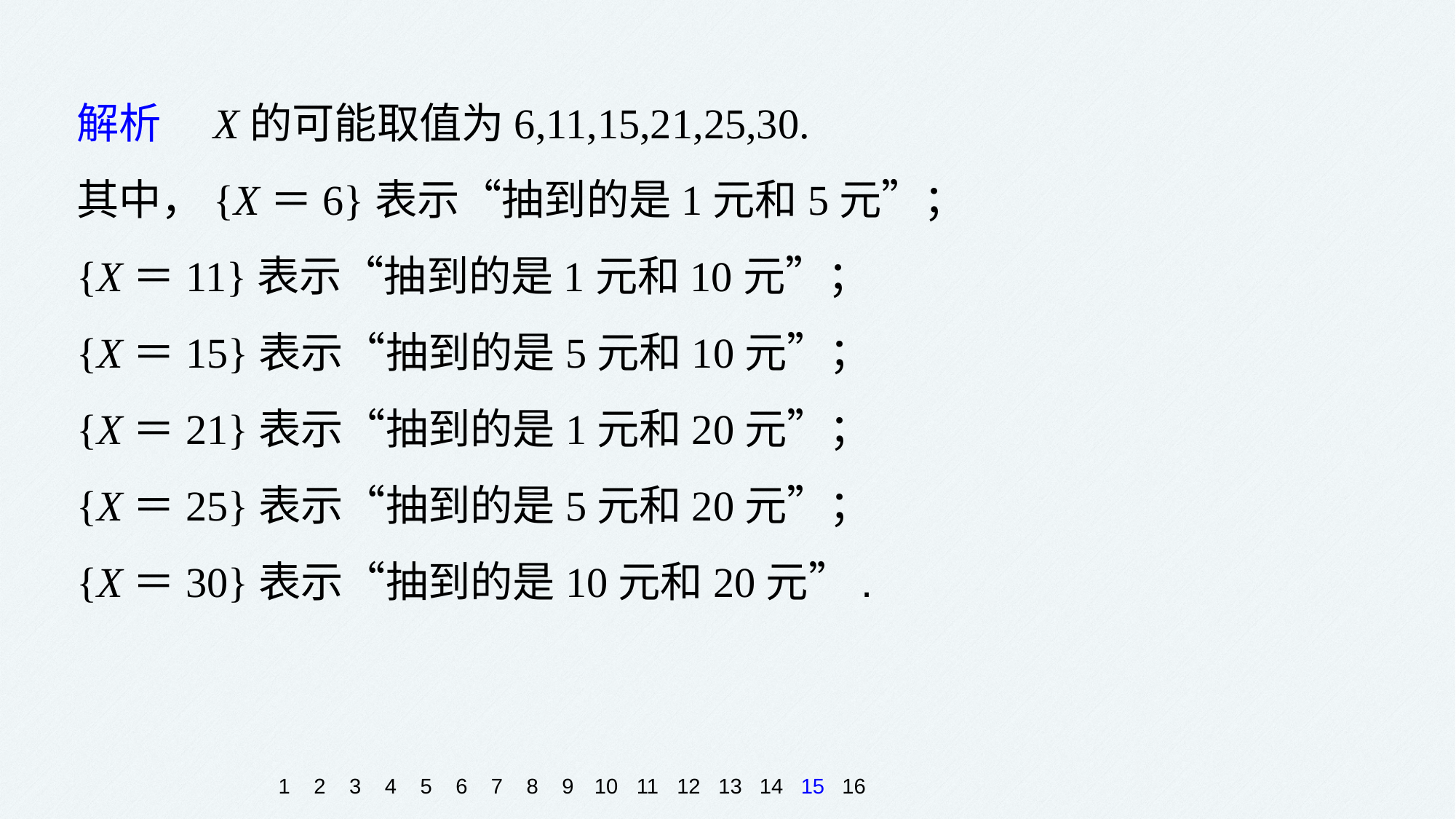

解析　X的可能取值为6,11,15,21,25,30.
其中，{X＝6}表示“抽到的是1元和5元”；
{X＝11}表示“抽到的是1元和10元”；
{X＝15}表示“抽到的是5元和10元”；
{X＝21}表示“抽到的是1元和20元”；
{X＝25}表示“抽到的是5元和20元”；
{X＝30}表示“抽到的是10元和20元”.
1
2
3
4
5
6
7
8
9
10
11
12
13
14
15
16